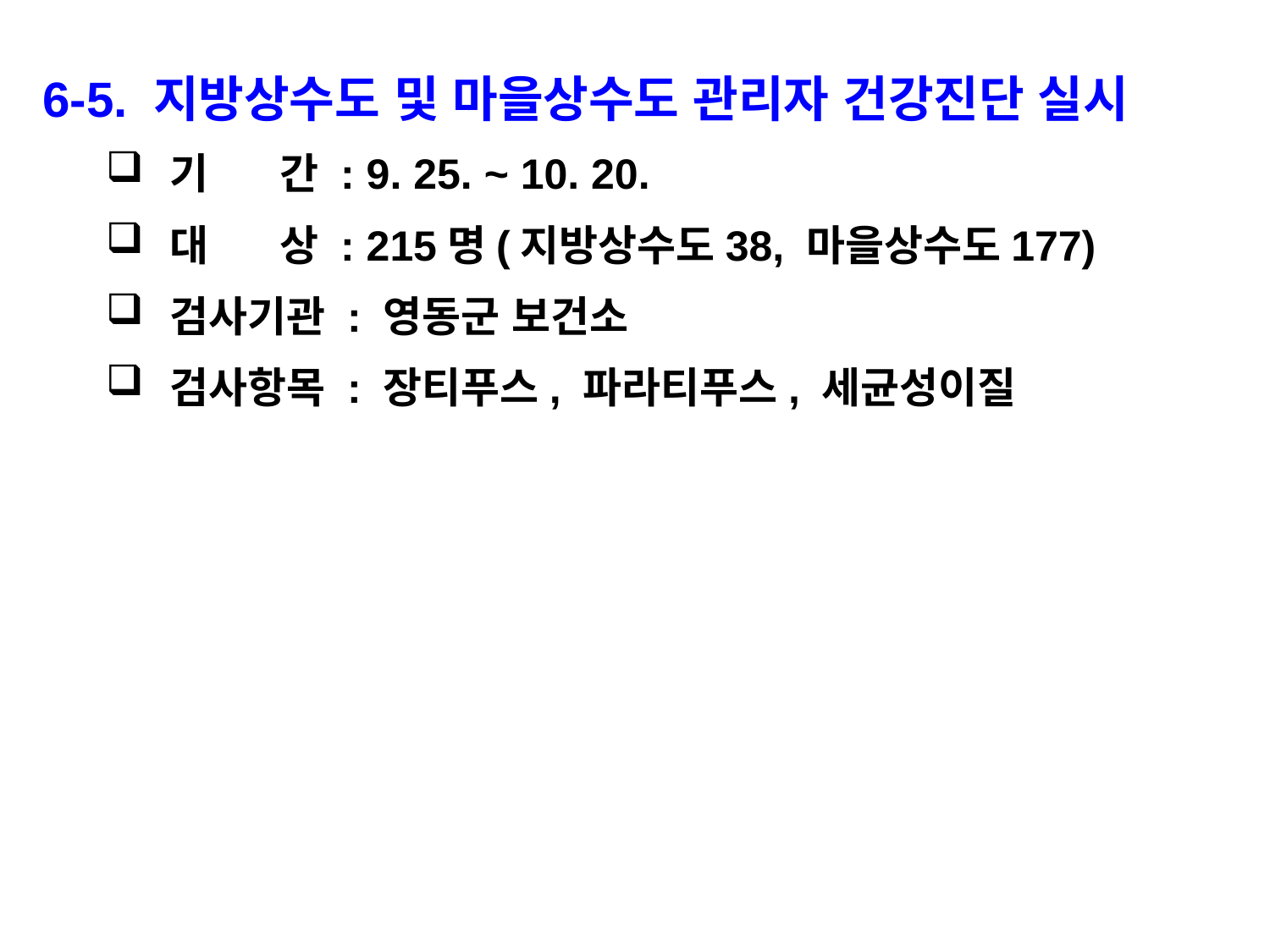

6-5. 지방상수도 및 마을상수도 관리자 건강진단 실시
기      간 : 9. 25. ~ 10. 20.
대      상 : 215명(지방상수도38, 마을상수도177)
검사기관 : 영동군 보건소
검사항목 : 장티푸스, 파라티푸스, 세균성이질